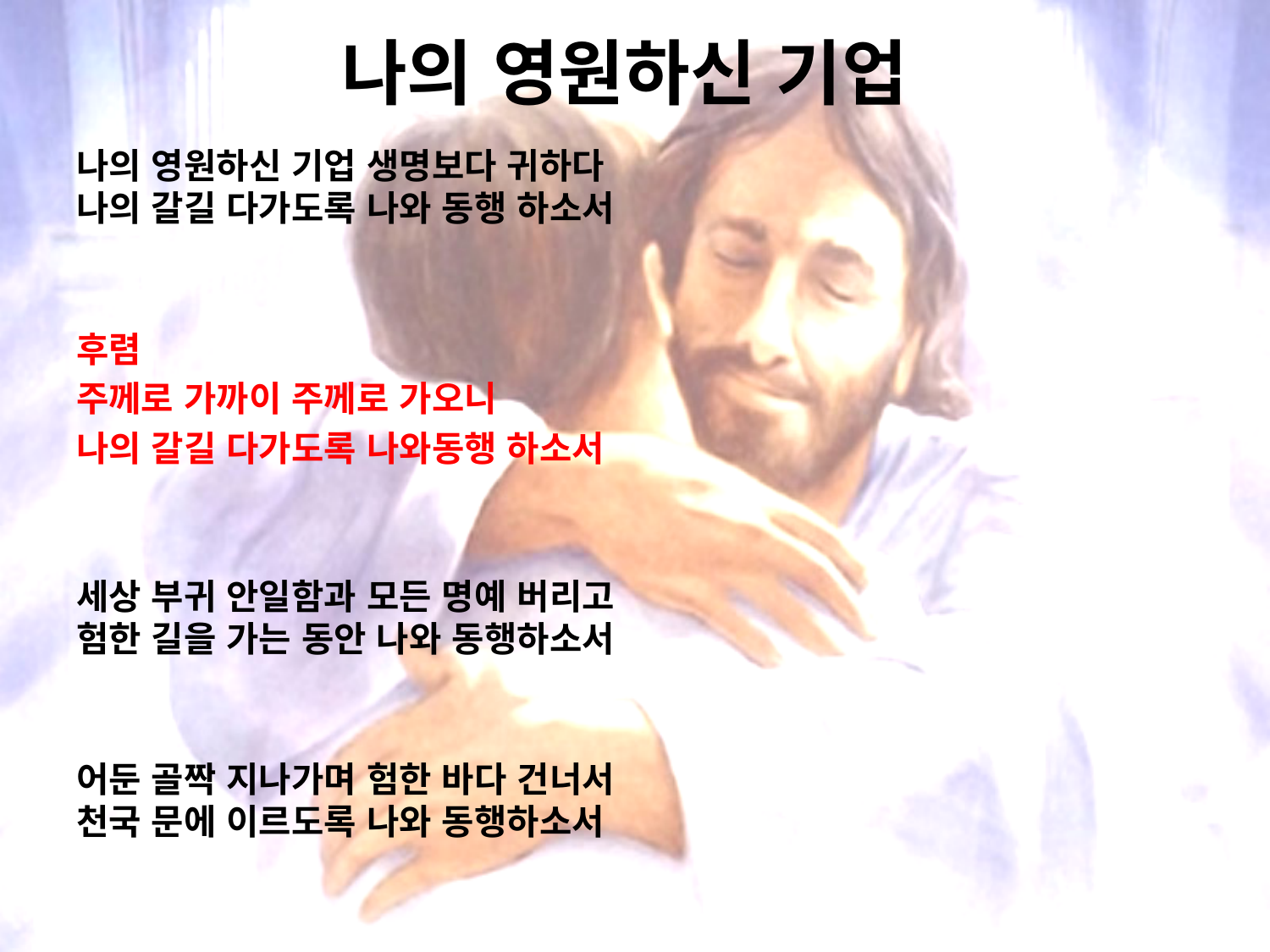

# 나의 영원하신 기업
나의 영원하신 기업 생명보다 귀하다
나의 갈길 다가도록 나와 동행 하소서

후렴
주께로 가까이 주께로 가오니
나의 갈길 다가도록 나와동행 하소서

세상 부귀 안일함과 모든 명예 버리고
험한 길을 가는 동안 나와 동행하소서

어둔 골짝 지나가며 험한 바다 건너서
천국 문에 이르도록 나와 동행하소서